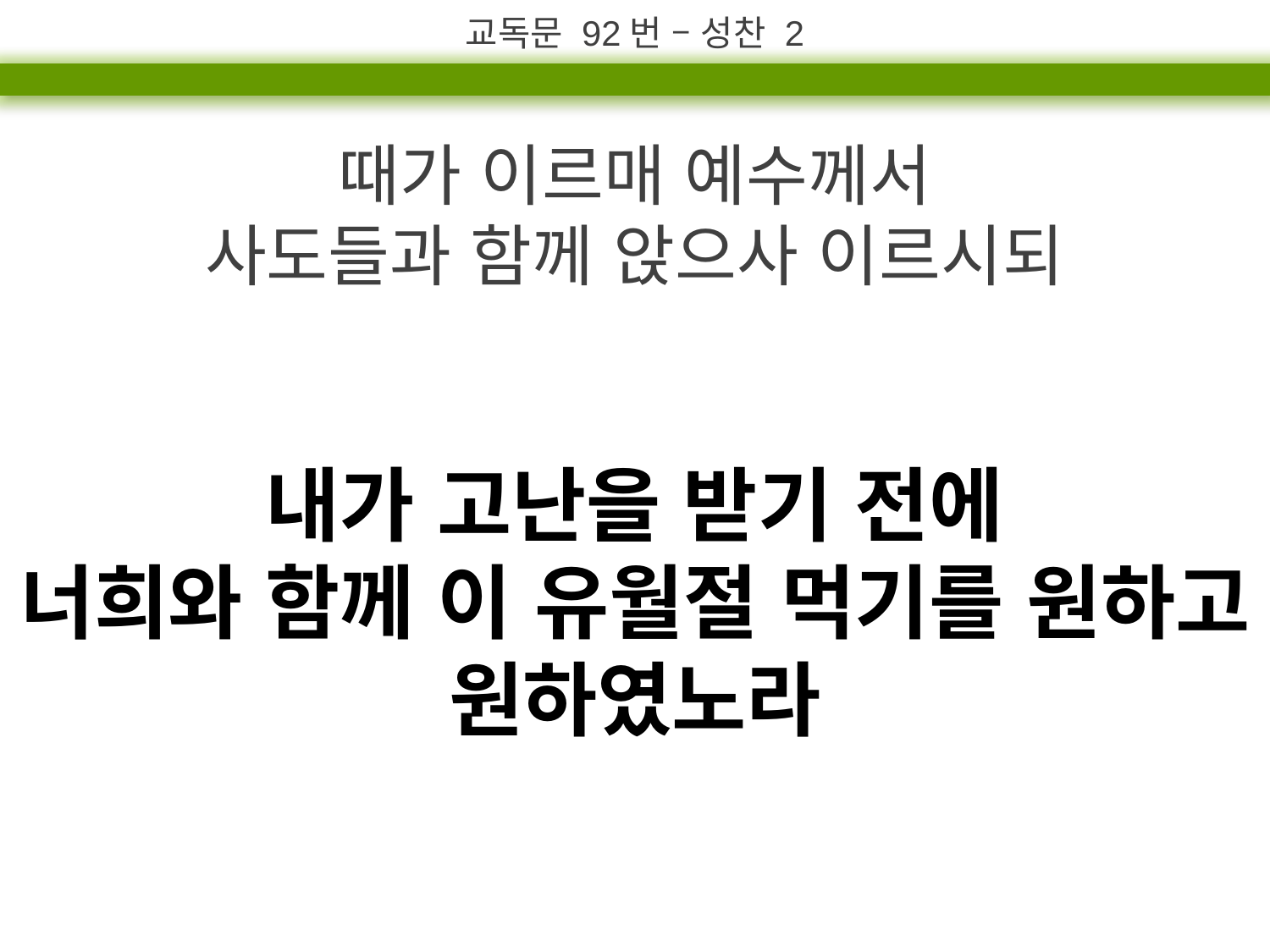

교독문 92번 – 성찬 2

때가 이르매 예수께서
사도들과 함께 앉으사 이르시되
내가 고난을 받기 전에
너희와 함께 이 유월절 먹기를 원하고 원하였노라